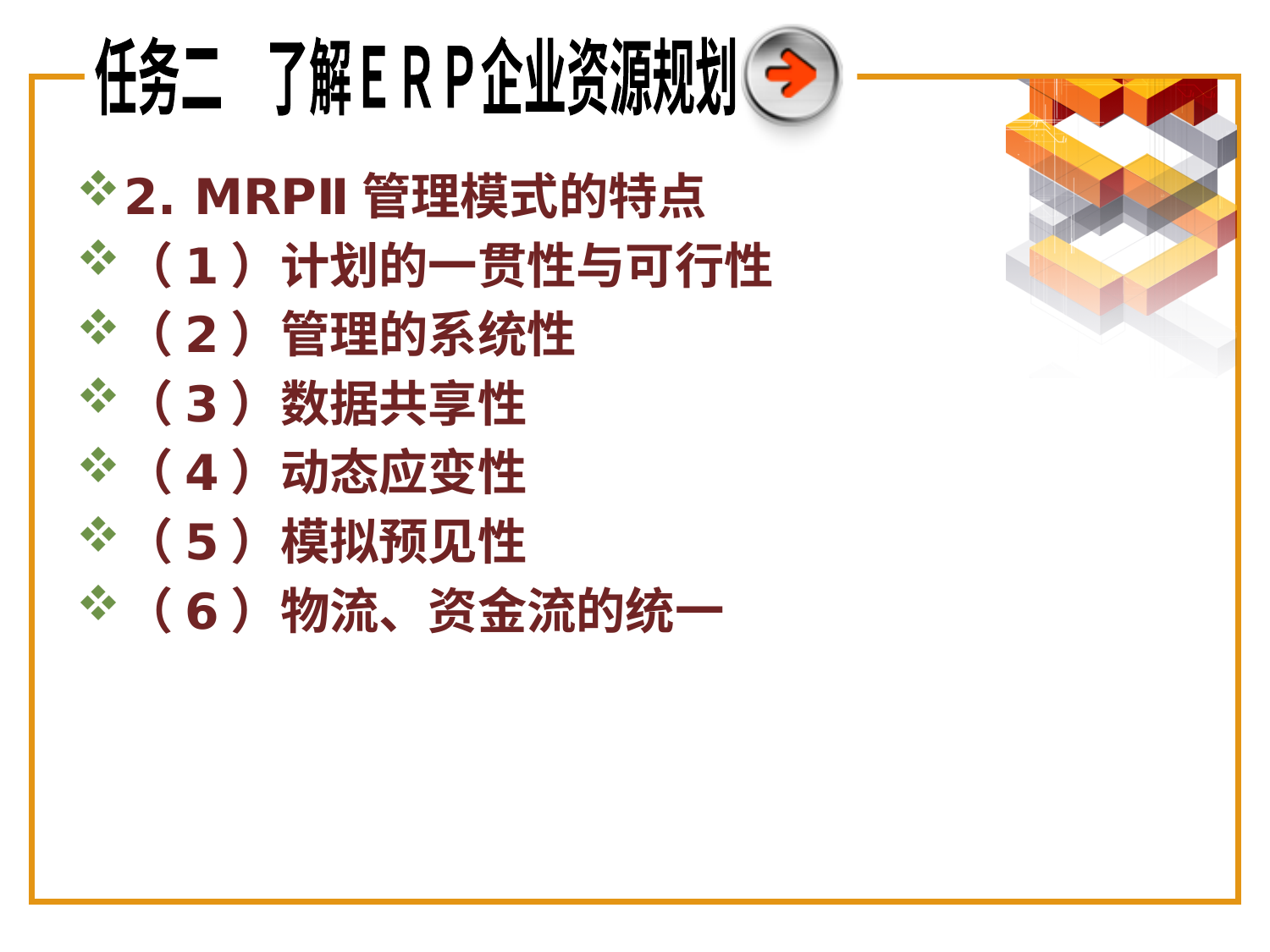

任务二　了解ＥＲＰ企业资源规划
2. MRPⅡ管理模式的特点
（1）计划的一贯性与可行性
（2）管理的系统性
（3）数据共享性
（4）动态应变性
（5）模拟预见性
（6）物流、资金流的统一